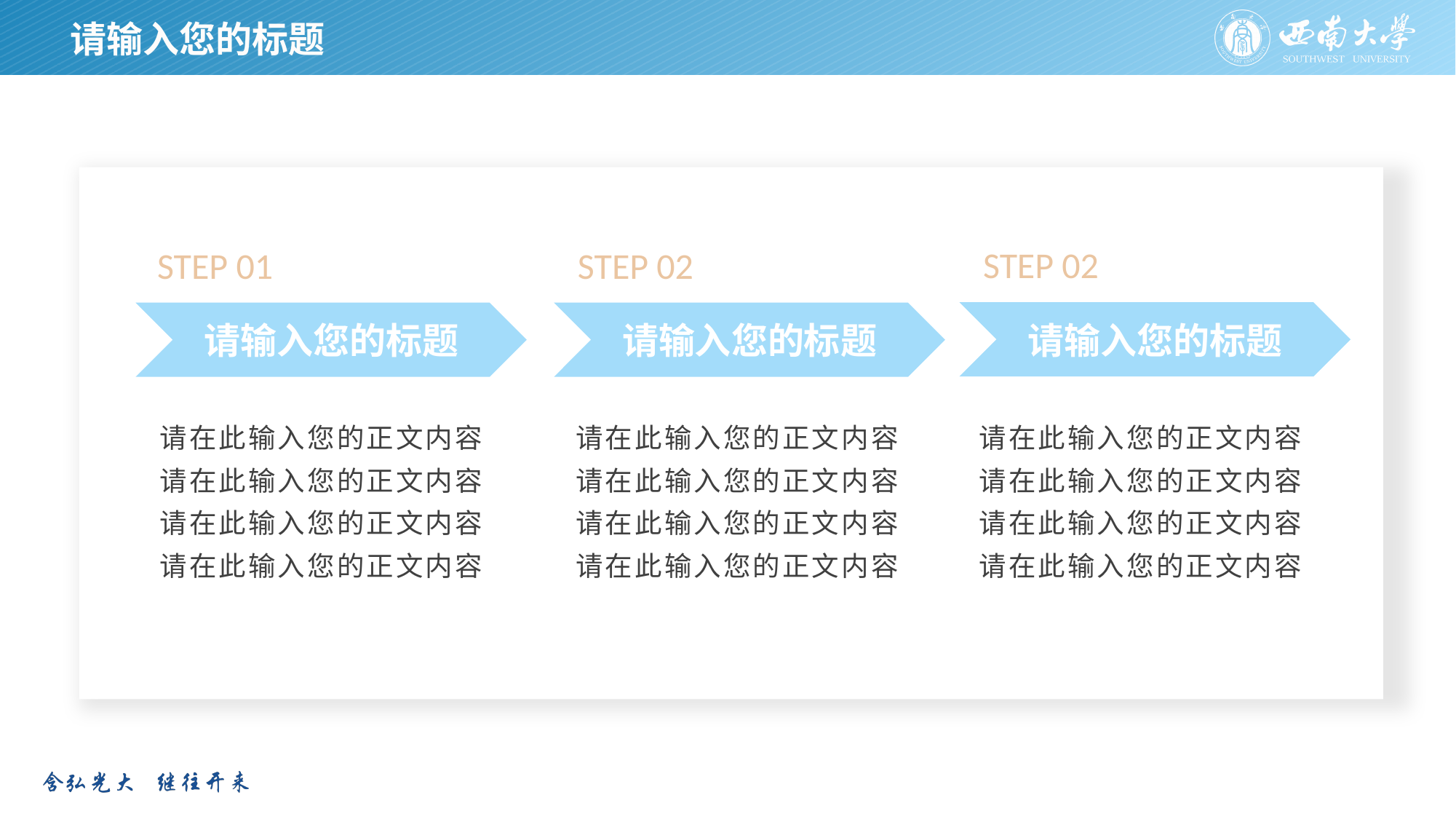

请输入您的标题

STEP 02
STEP 01
STEP 02
请输入您的标题
01
请输入您的标题
请输入您的标题
请在此输入您的正文内容
请在此输入您的正文内容
请在此输入您的正文内容
请在此输入您的正文内容

请在此输入您的正文内容
请在此输入您的正文内容
请在此输入您的正文内容
请在此输入您的正文内容

请在此输入您的正文内容
请在此输入您的正文内容
请在此输入您的正文内容
请在此输入您的正文内容

02